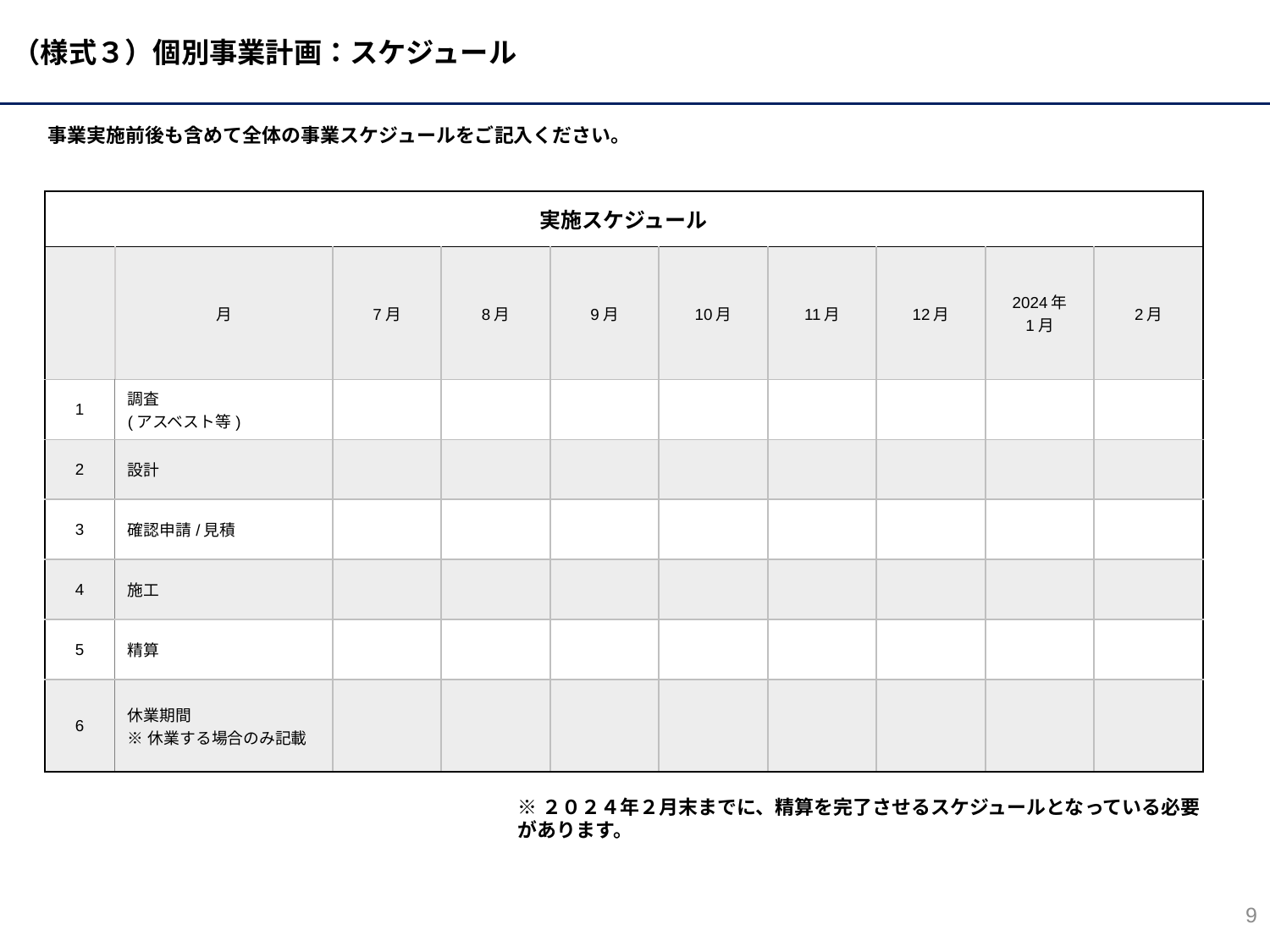

事業実施前後も含めて全体の事業スケジュールをご記入ください。
| 実施スケジュール |  |  |  |  |  |  |  |  |  |
| --- | --- | --- | --- | --- | --- | --- | --- | --- | --- |
|  | 月 | 7月 | 8月 | 9月 | 10月 | 11月 | 12月 | 2024年 1月 | 2月 |
| 1 | 調査 (アスベスト等) |  |  |  |  |  |  |  |  |
| 2 | 設計 |  |  |  |  |  |  |  |  |
| 3 | 確認申請/見積 |  |  |  |  |  |  |  |  |
| 4 | 施工 |  |  |  |  |  |  |  |  |
| 5 | 精算 |  |  |  |  |  |  |  |  |
| 6 | 休業期間 ※休業する場合のみ記載 |  |  |  |  |  |  |  |  |
※２０２４年２月末までに、精算を完了させるスケジュールとなっている必要があります。
9